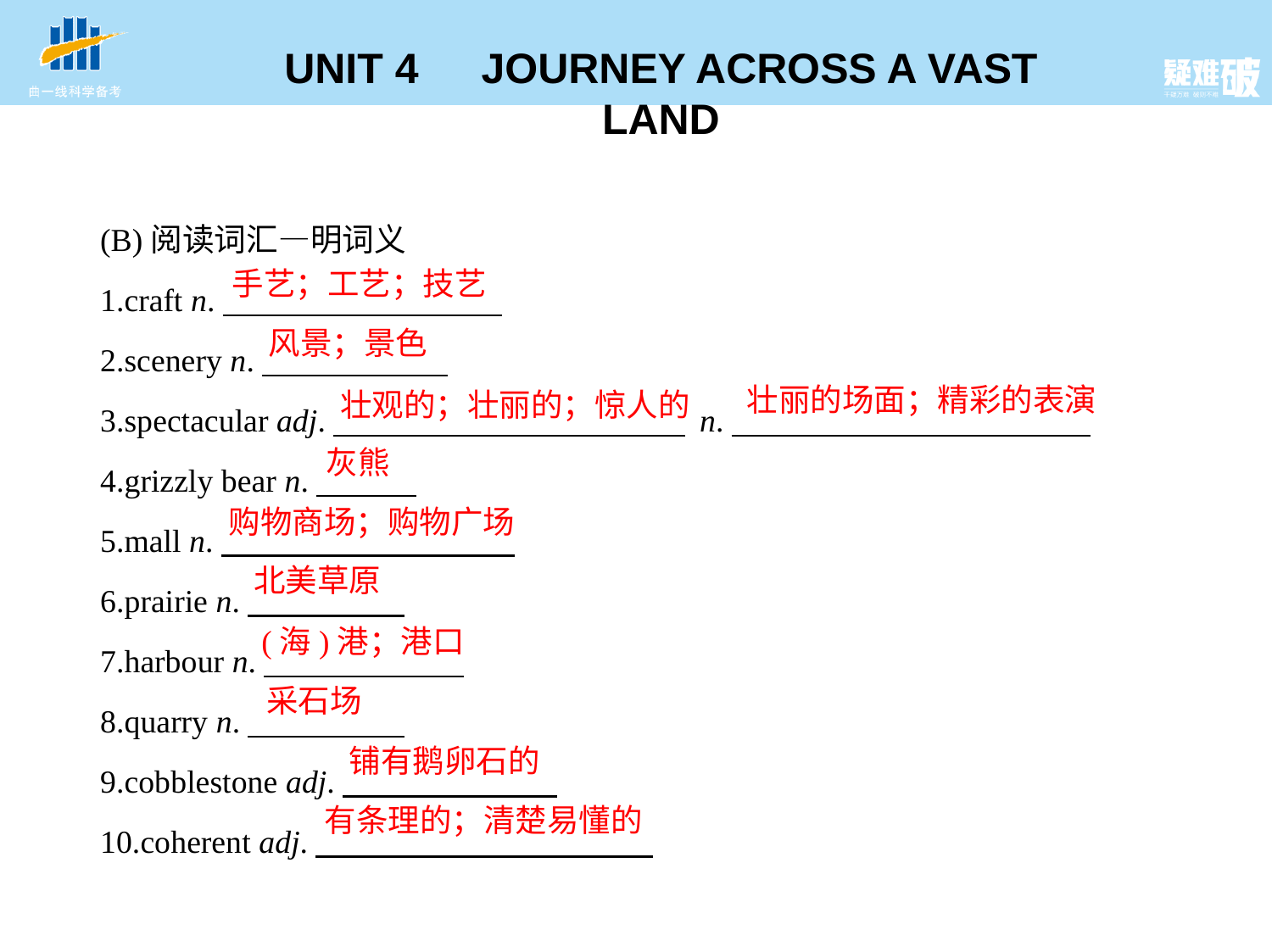

(B)阅读词汇—明词义
1.craft n.
2.scenery n.
3.spectacular adj.　　                           　　     n.
4.grizzly bear n.
5.mall n.
6.prairie n.
7.harbour n.
8.quarry n.
9.cobblestone adj.
10.coherent adj.
手艺；工艺；技艺
风景；景色
壮丽的场面；精彩的表演
壮观的；壮丽的；惊人的
灰熊
购物商场；购物广场
北美草原
(海)港；港口
采石场
铺有鹅卵石的
有条理的；清楚易懂的